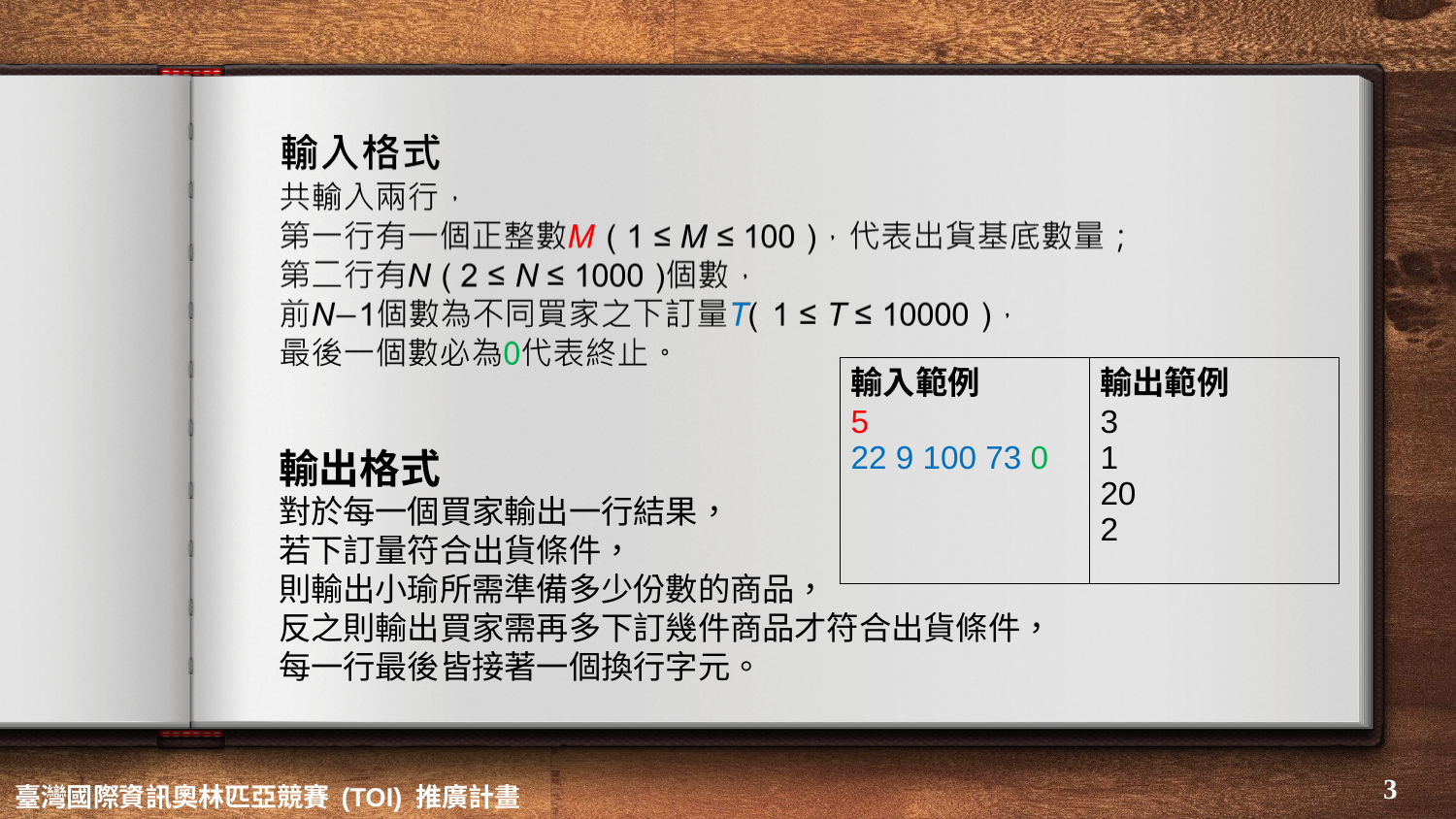

| 輸入範例 5 22 9 100 73 0 | 輸出範例 3 1 20 2 |
| --- | --- |
輸出格式
對於每一個買家輸出一行結果，
若下訂量符合出貨條件，
則輸出小瑜所需準備多少份數的商品，
反之則輸出買家需再多下訂幾件商品才符合出貨條件，
每一行最後皆接著一個換行字元。
3